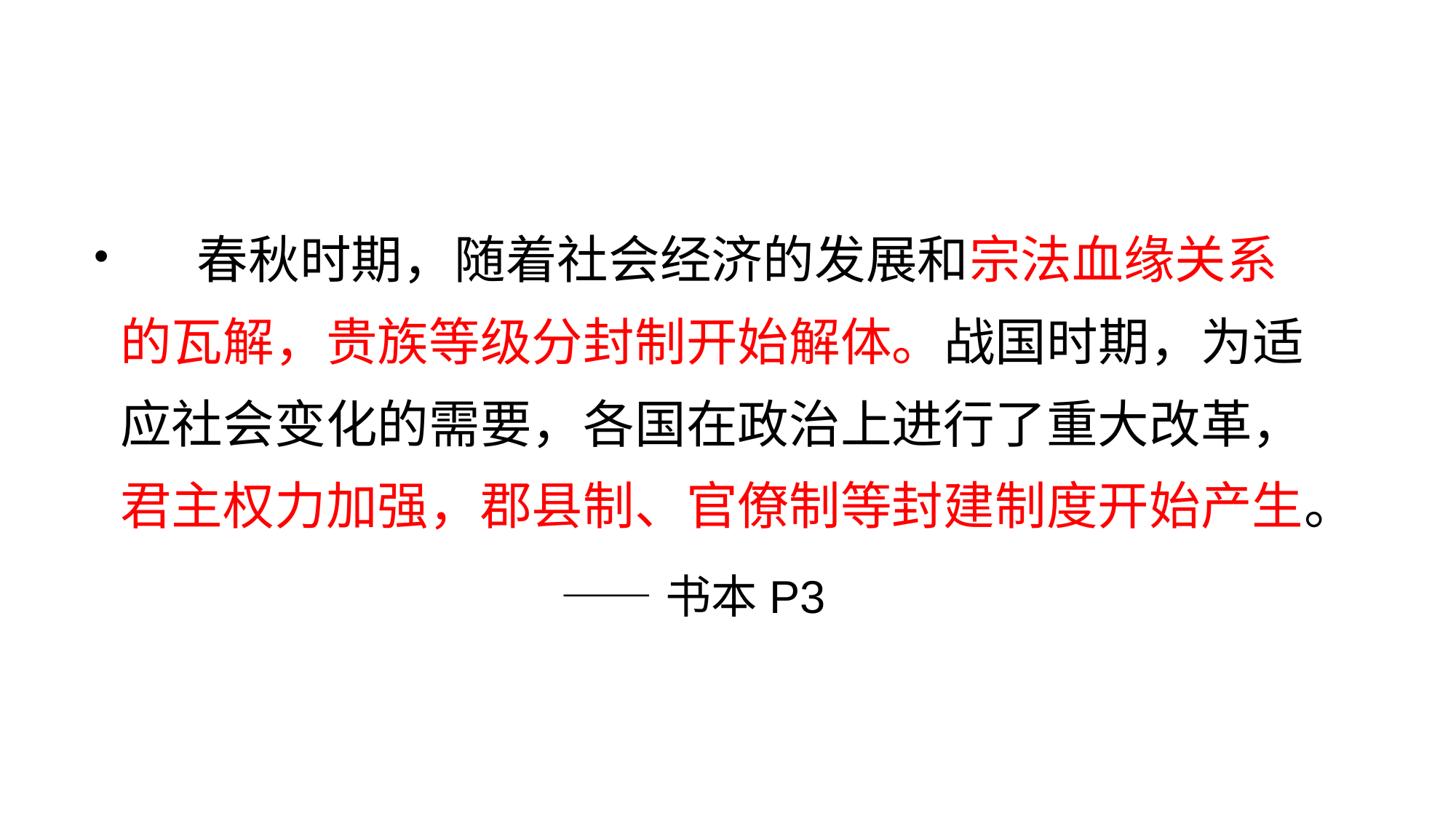

春秋时期，随着社会经济的发展和宗法血缘关系的瓦解，贵族等级分封制开始解体。战国时期，为适应社会变化的需要，各国在政治上进行了重大改革，君主权力加强，郡县制、官僚制等封建制度开始产生。
                                             ——书本P3